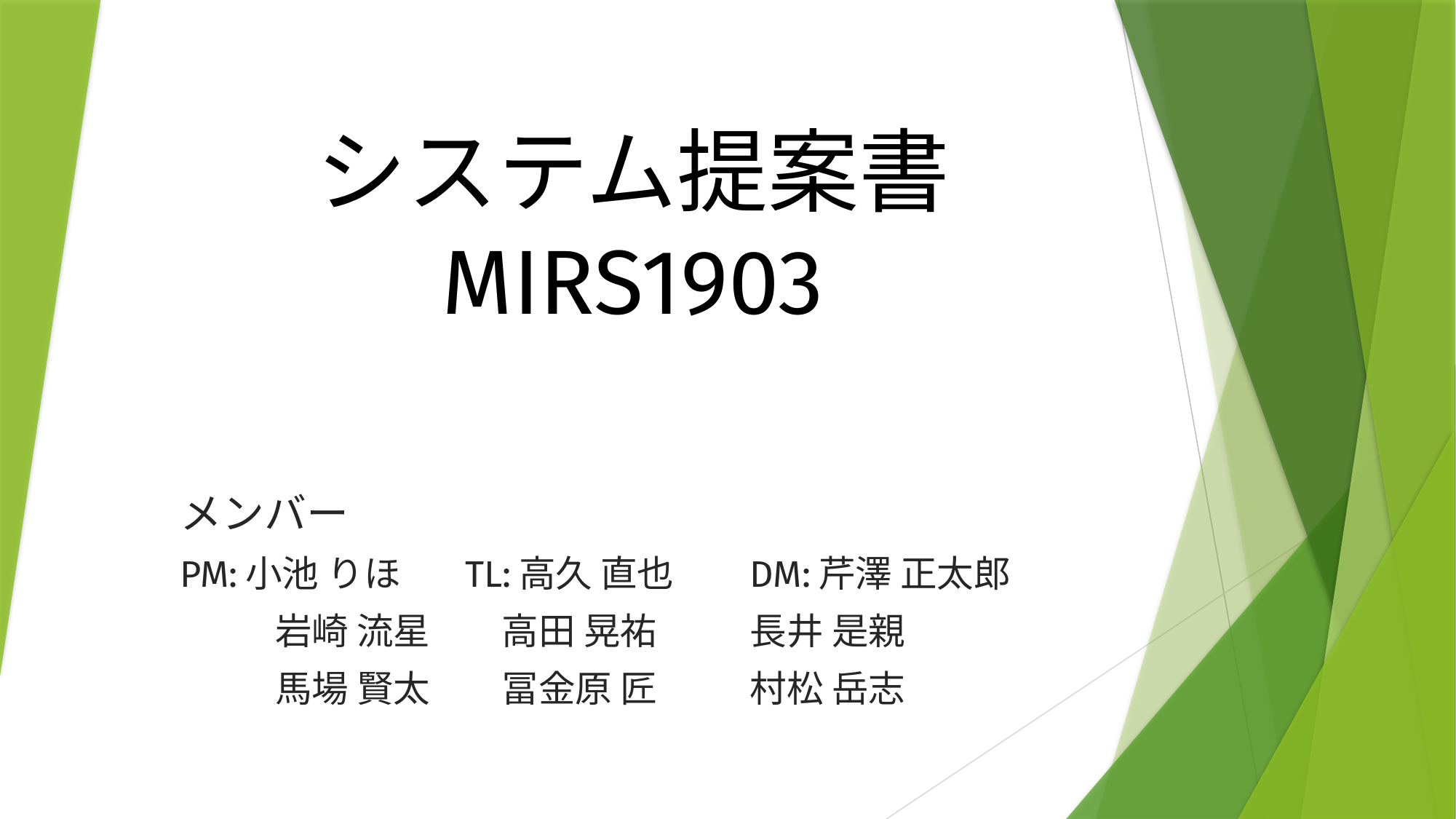

# システム提案書 MIRS1903
メンバー
PM:小池 りほ		TL:高久 直也		DM:芹澤 正太郎
	岩崎 流星		　高田 晃祐			長井 是親
	馬場 賢太		　冨金原 匠			村松 岳志